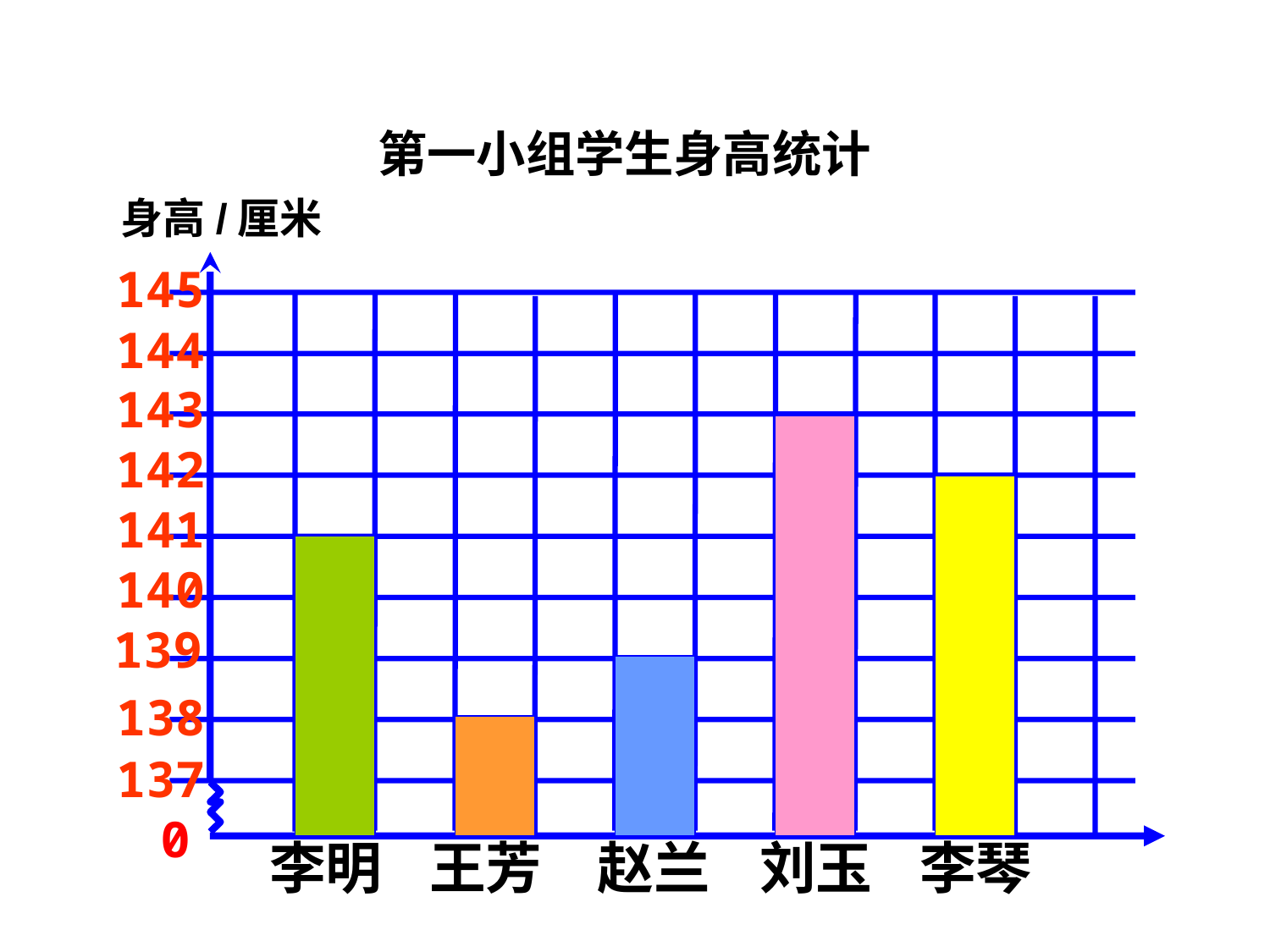

第一小组学生身高统计
身高/厘米
145

144

143

142

141

140
139

138

137
0
李明
王芳
赵兰
刘玉
李琴